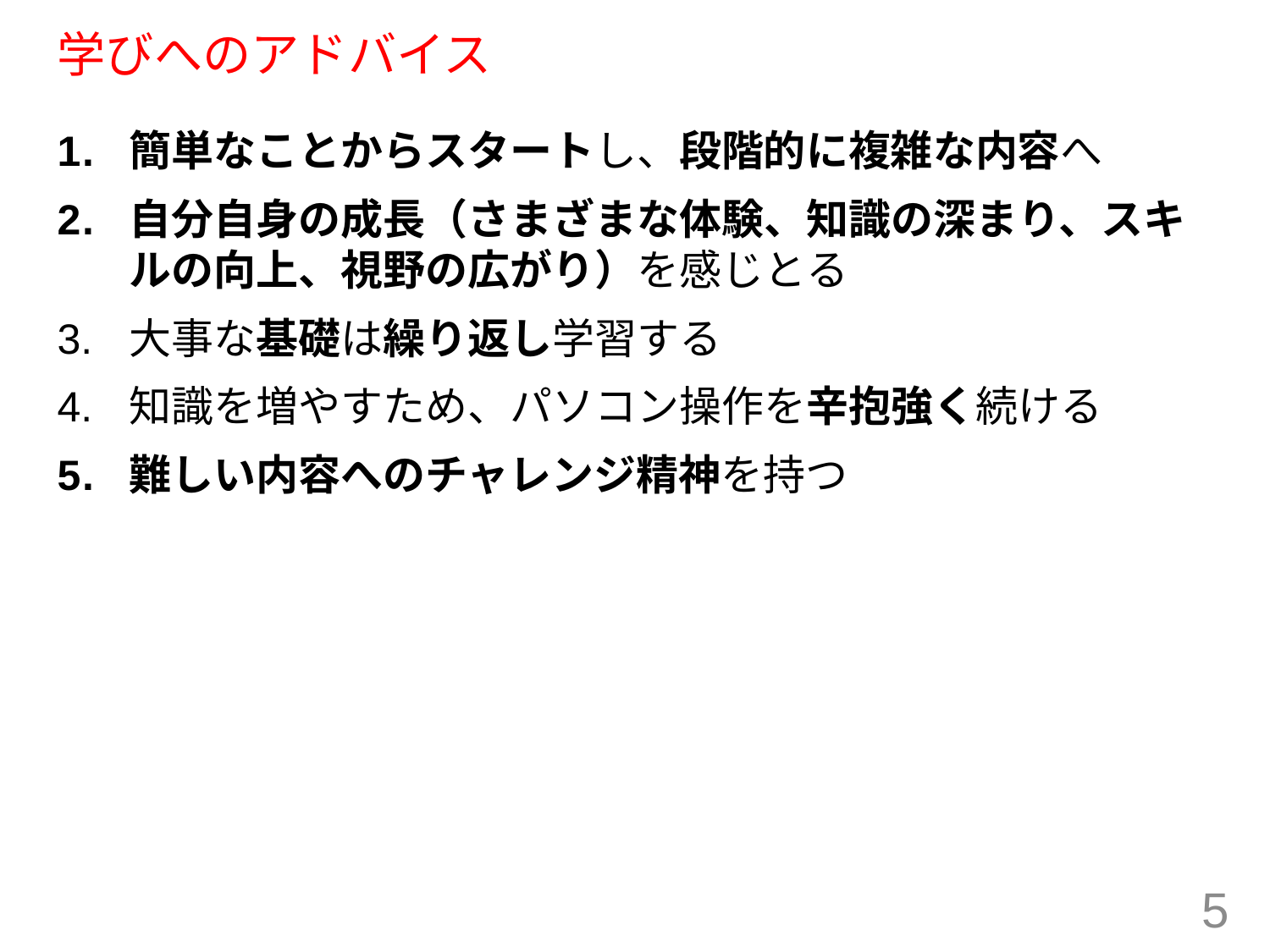

# 学びへのアドバイス
簡単なことからスタートし、段階的に複雑な内容へ
自分自身の成長（さまざまな体験、知識の深まり、スキルの向上、視野の広がり）を感じとる
大事な基礎は繰り返し学習する
知識を増やすため、パソコン操作を辛抱強く続ける
難しい内容へのチャレンジ精神を持つ

5